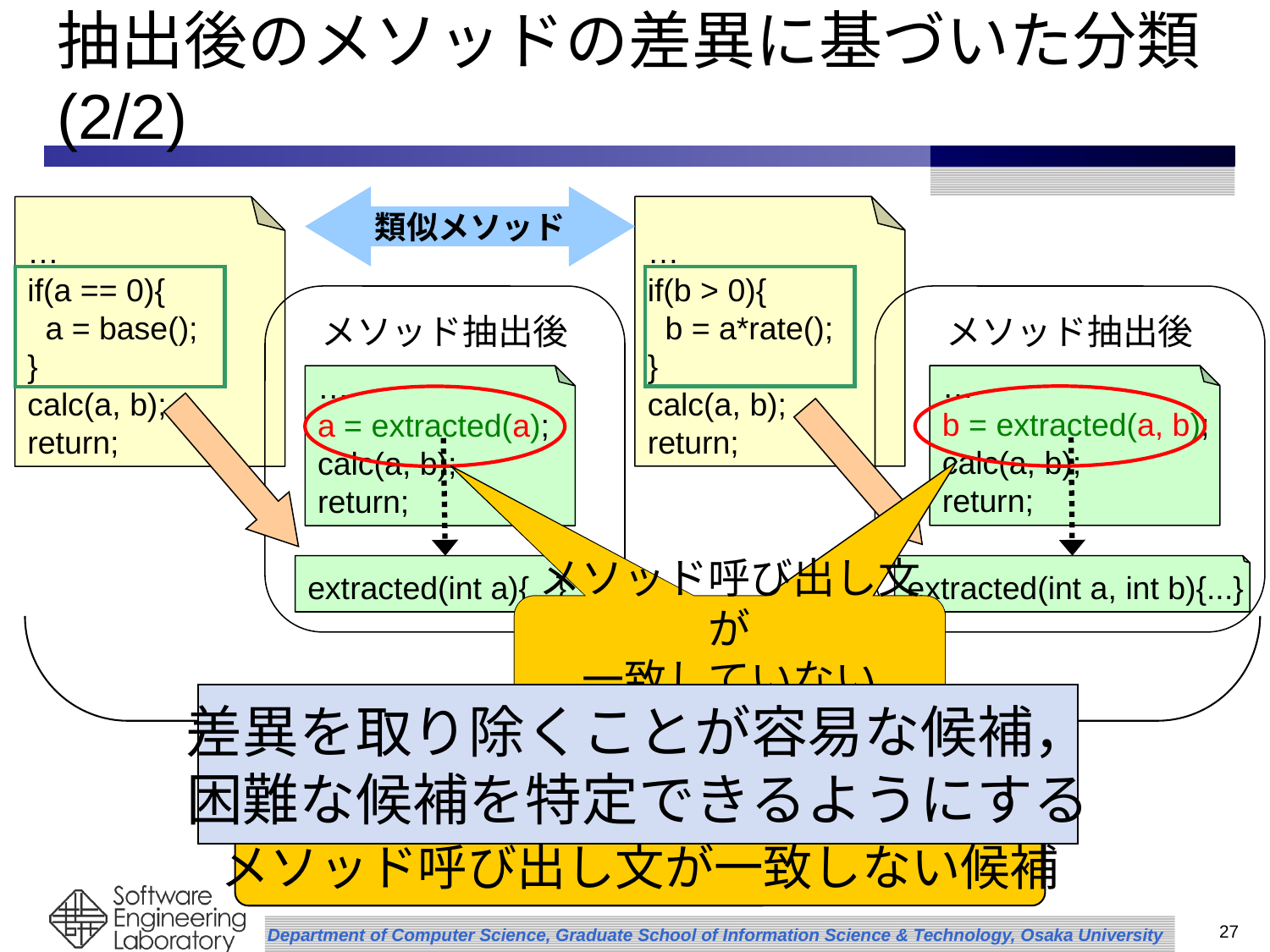

# 抽出後のメソッドの差異に基づいた分類(2/2)
類似メソッド
…
if(b > 0){
  b = a*rate();
}
calc(a, b);
return;
…
if(a == 0){
  a = base();
}
calc(a, b);
return;

メソッド抽出後
メソッド抽出後
…
b = extracted(a, b);
calc(a, b);
return;
…
a = extracted(a);
calc(a, b);
return;

メソッド呼び出し文が
一致していない

extracted(int a){...}
extracted(int a, int b){...}

メソッド呼び出し文が一致しない候補
差異を取り除くことが容易な候補，
困難な候補を特定できるようにする
27